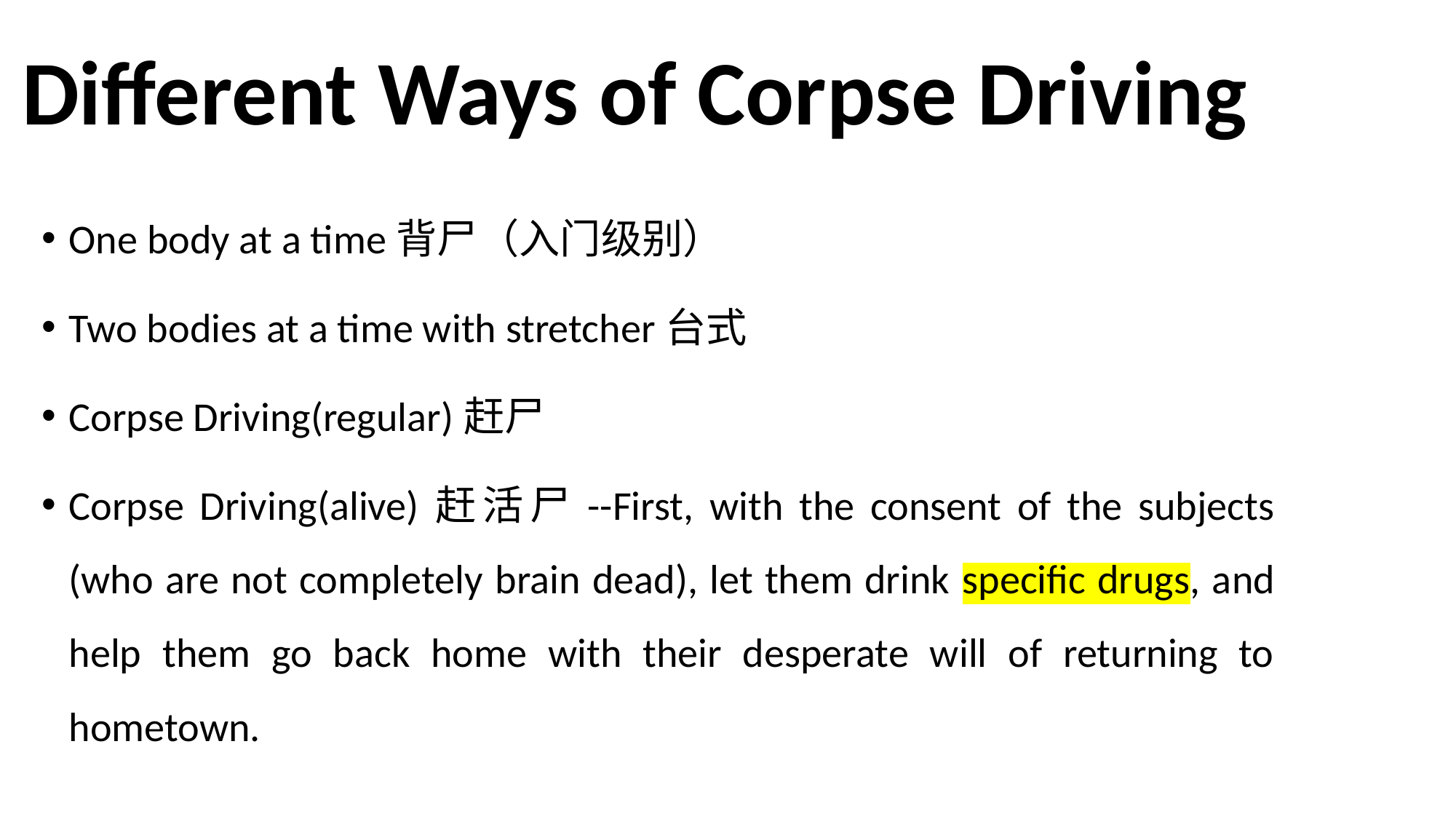

# Different Ways of Corpse Driving
One body at a time背尸（入门级别）
Two bodies at a time with stretcher台式
Corpse Driving(regular)赶尸
Corpse Driving(alive)赶活尸--First, with the consent of the subjects (who are not completely brain dead), let them drink specific drugs, and help them go back home with their desperate will of returning to hometown.